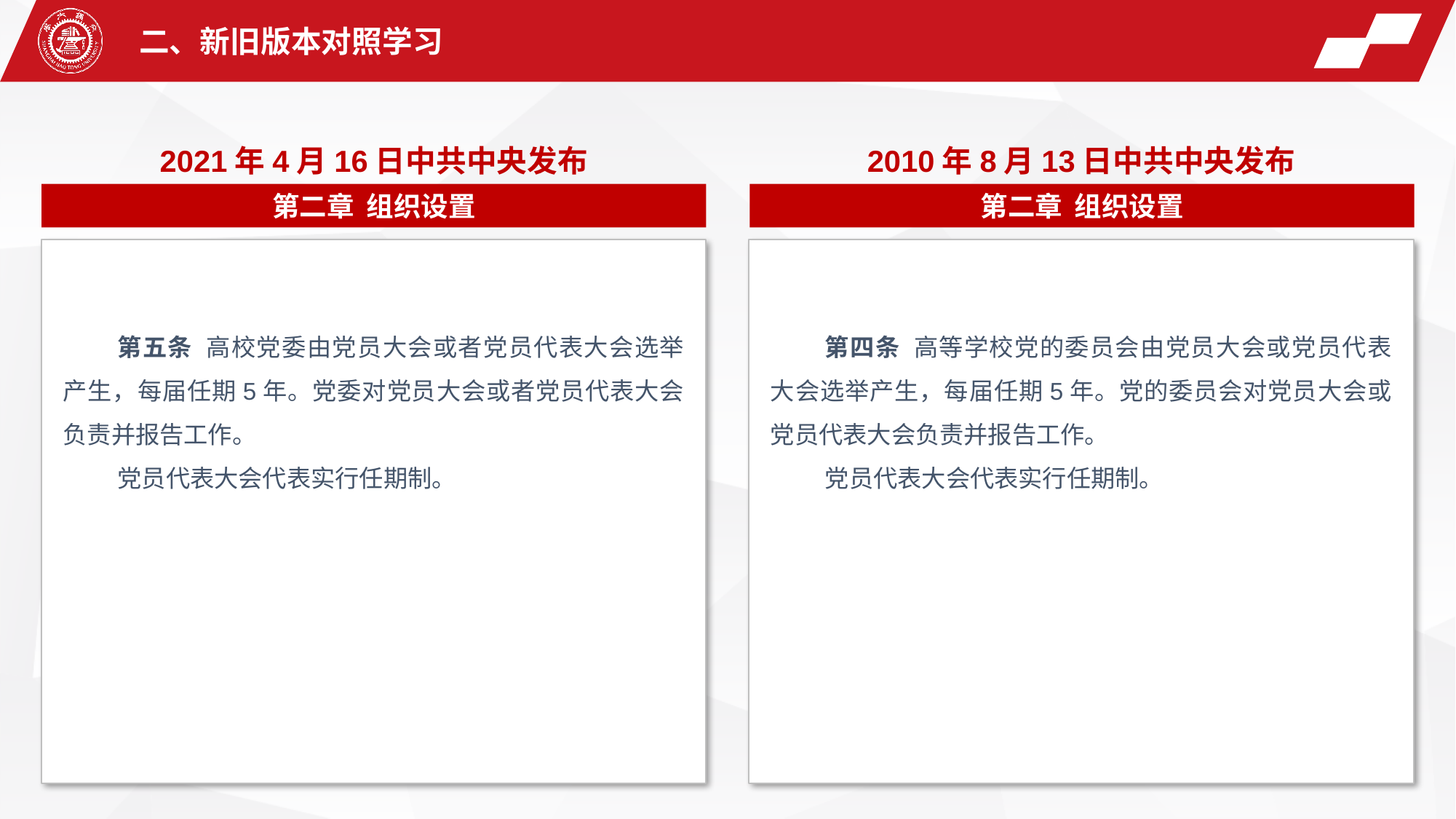

二、新旧版本对照学习
2021年4月16日中共中央发布
2010年8月13日中共中央发布
第二章  组织设置
第二章  组织设置

第五条  高校党委由党员大会或者党员代表大会选举产生，每届任期5年。党委对党员大会或者党员代表大会负责并报告工作。
党员代表大会代表实行任期制。

第四条  高等学校党的委员会由党员大会或党员代表大会选举产生，每届任期5年。党的委员会对党员大会或党员代表大会负责并报告工作。
党员代表大会代表实行任期制。